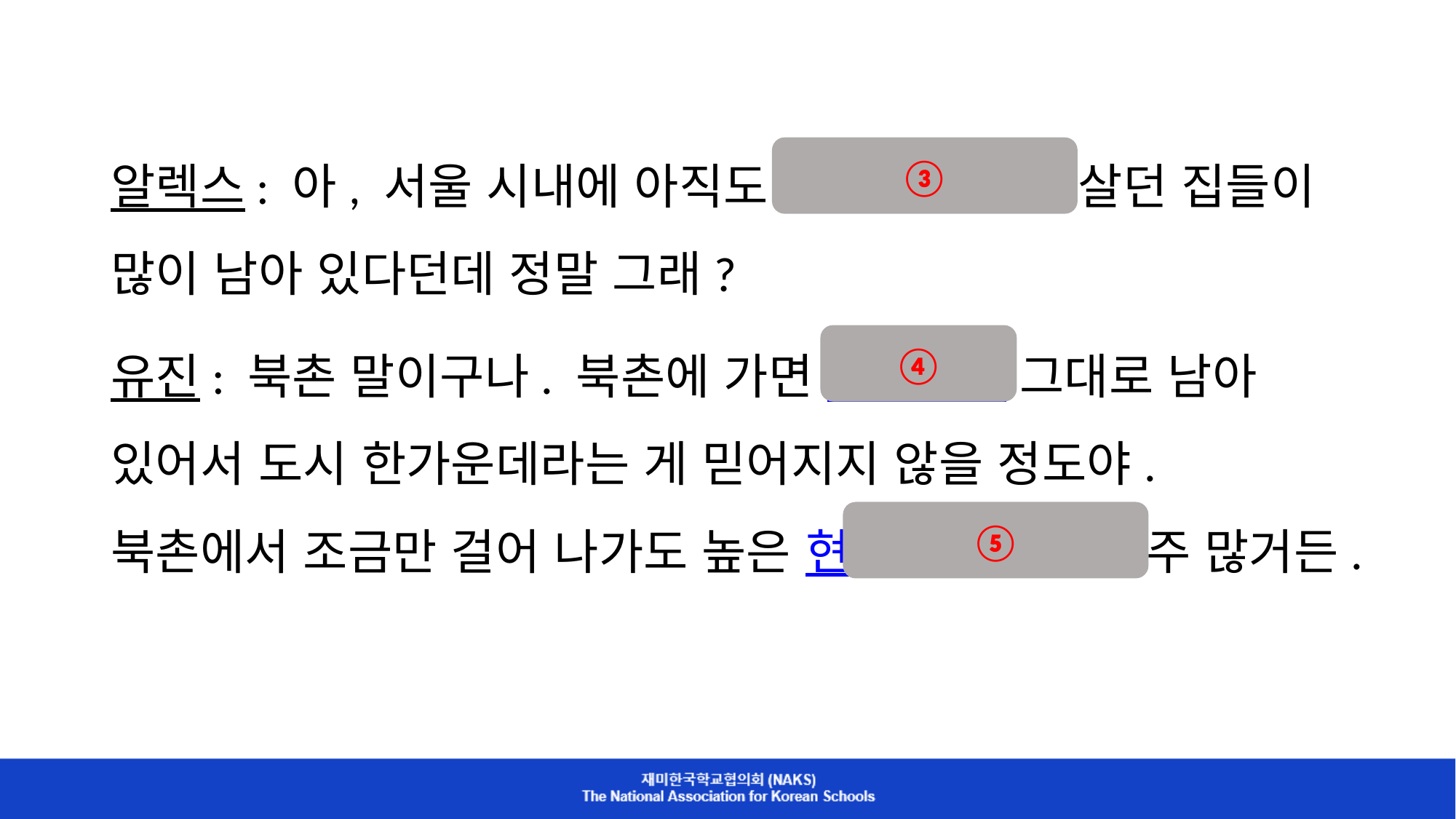

알렉스: 아, 서울 시내에 아직도 옛날 사람들이 살던 집들이 많이 남아 있다던데 정말 그래?
유진: 북촌 말이구나. 북촌에 가면 한옥들이 그대로 남아 있어서 도시 한가운데라는 게 믿어지지 않을 정도야. 북촌에서 조금만 걸어 나가도 높은 현대식 건물이 아주 많거든.
③
④
⑤